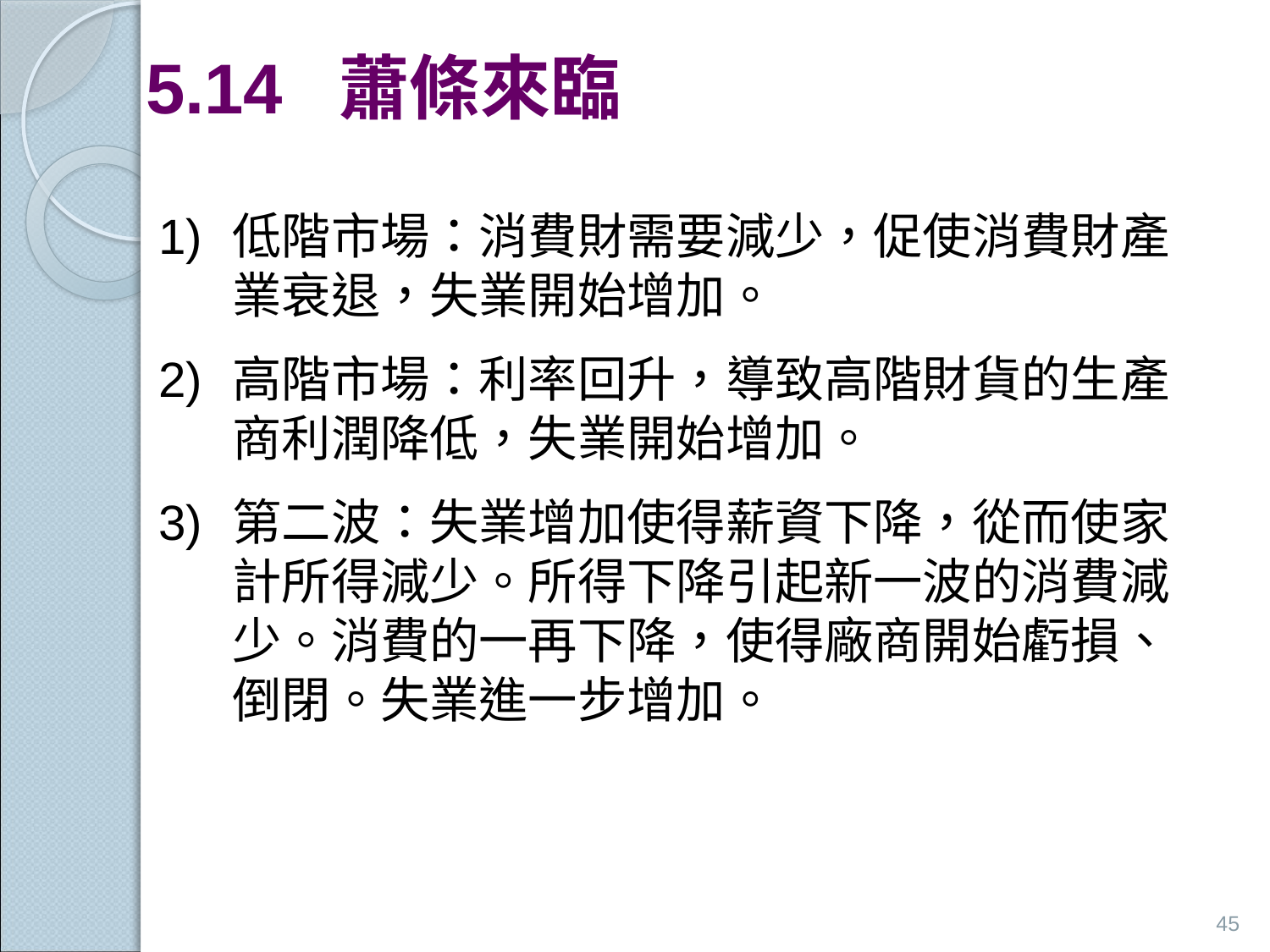

# 5.14  蕭條來臨
低階市場：消費財需要減少，促使消費財產業衰退，失業開始增加。
高階市場：利率回升，導致高階財貨的生產商利潤降低，失業開始增加。
第二波：失業增加使得薪資下降，從而使家計所得減少。所得下降引起新一波的消費減少。消費的一再下降，使得廠商開始虧損、倒閉。失業進一步增加。
45